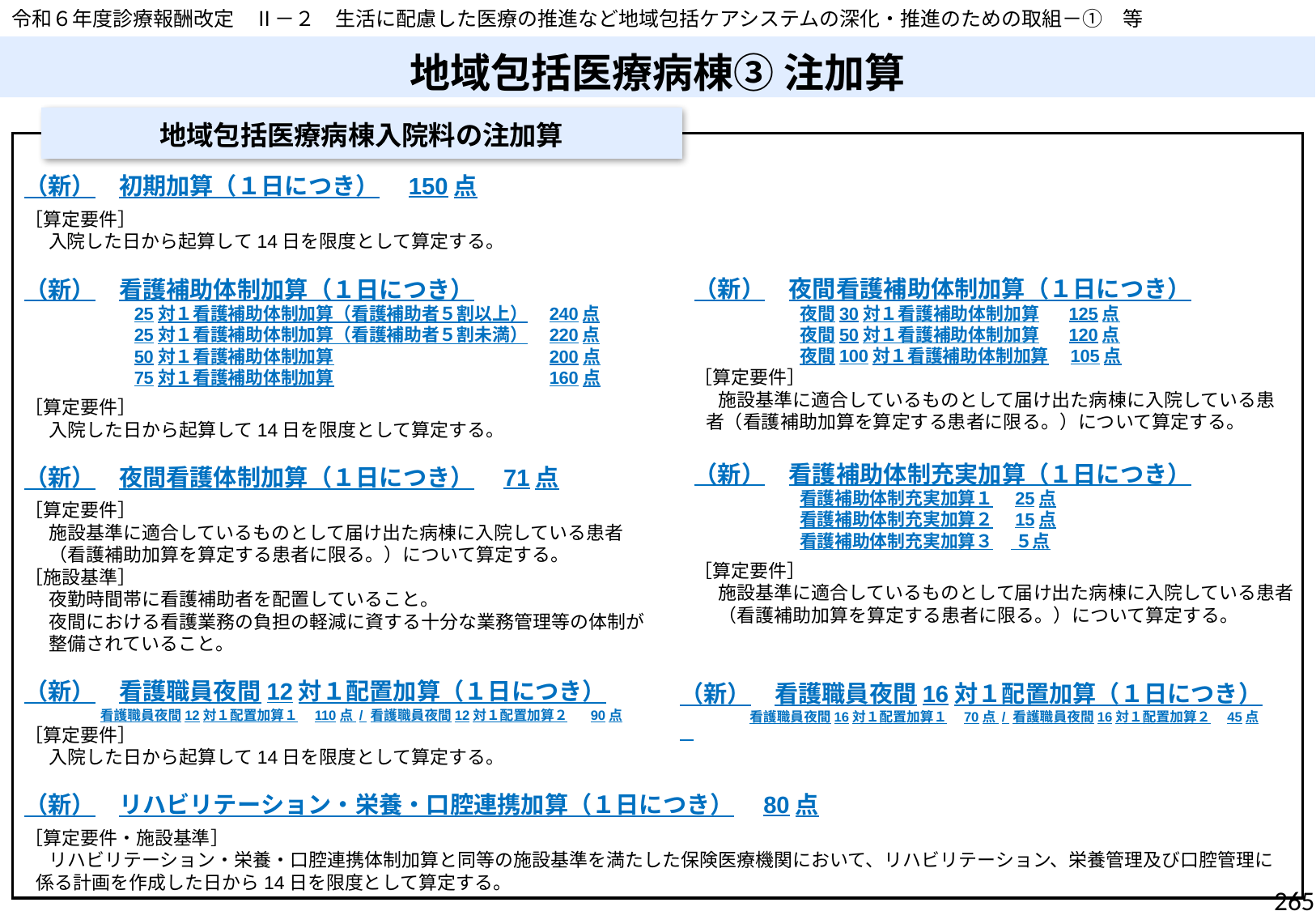

令和６年度診療報酬改定　Ⅱ－２　生活に配慮した医療の推進など地域包括ケアシステムの深化・推進のための取組－①　等
地域包括医療病棟③ 注加算
地域包括医療病棟入院料の注加算

（新）　初期加算（１日につき）　150点

［算定要件］
入院した日から起算して14日を限度として算定する。

（新）　看護補助体制加算（１日につき）
　　　　　　25対１看護補助体制加算（看護補助者５割以上）　240点
　　　　　　25対１看護補助体制加算（看護補助者５割未満）　220点
　　　　　　50対１看護補助体制加算　　　　　　　　　　　　200点
　　　　　　75対１看護補助体制加算　　　　　　　　　　　　160点

［算定要件］
入院した日から起算して14日を限度として算定する。

（新）　夜間看護体制加算（１日につき）　71点

［算定要件］
施設基準に適合しているものとして届け出た病棟に入院している患者
（看護補助加算を算定する患者に限る。）について算定する。
［施設基準］
夜勤時間帯に看護補助者を配置していること。
夜間における看護業務の負担の軽減に資する十分な業務管理等の体制が
整備されていること。

（新）　看護職員夜間12対１配置加算（１日につき）
　　　　　看護職員夜間12対１配置加算１　110点 / 看護職員夜間12対１配置加算２　  90点
［算定要件］
入院した日から起算して14日を限度として算定する。

（新）　リハビリテーション・栄養・口腔連携加算（１日につき）　80点

［算定要件・施設基準］
リハビリテーション・栄養・口腔連携体制加算と同等の施設基準を満たした保険医療機関において、リハビリテーション、栄養管理及び口腔管理に係る計画を作成した日から14日を限度として算定する。

（新）　夜間看護補助体制加算（１日につき）
　　　　　　夜間30対１看護補助体制加算　  125点
　　　　　　夜間50対１看護補助体制加算　  120点
　　　　　　夜間100対１看護補助体制加算　105点
［算定要件］
施設基準に適合しているものとして届け出た病棟に入院している患者（看護補助加算を算定する患者に限る。）について算定する。

（新）　看護補助体制充実加算（１日につき）
　　　　　　看護補助体制充実加算１　25点
　　　　　　看護補助体制充実加算２　15点
　　　　　　看護補助体制充実加算３　 ５点

［算定要件］
施設基準に適合しているものとして届け出た病棟に入院している患者
（看護補助加算を算定する患者に限る。）について算定する。

（新）　看護職員夜間16対１配置加算（１日につき）
　　　　　看護職員夜間16対１配置加算１　70点 / 看護職員夜間16対１配置加算２　45点

265